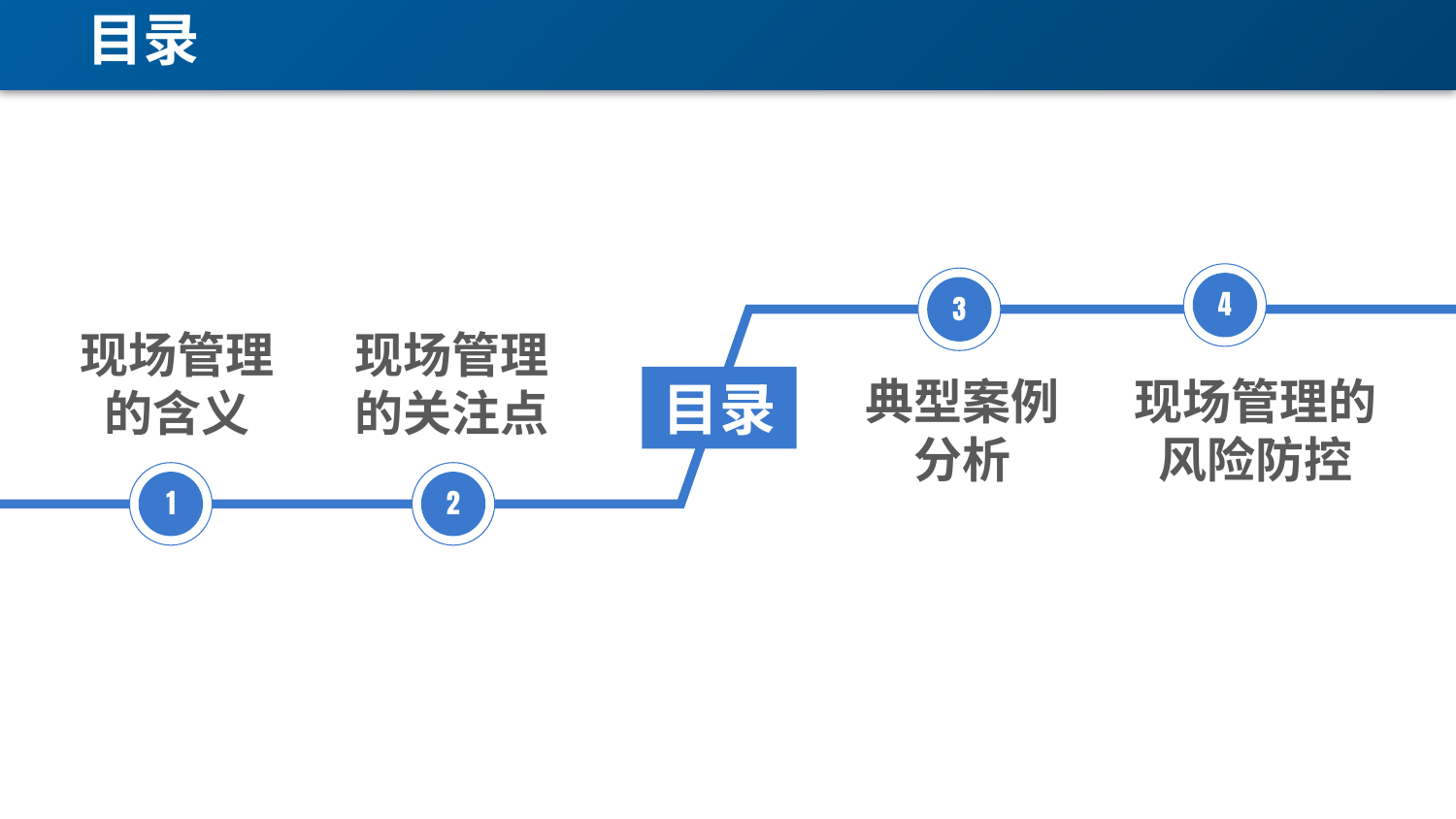

# 目录

4

3

现场管理的含义
现场管理的关注点
典型案例分析
现场管理的风险防控
目录

1

2